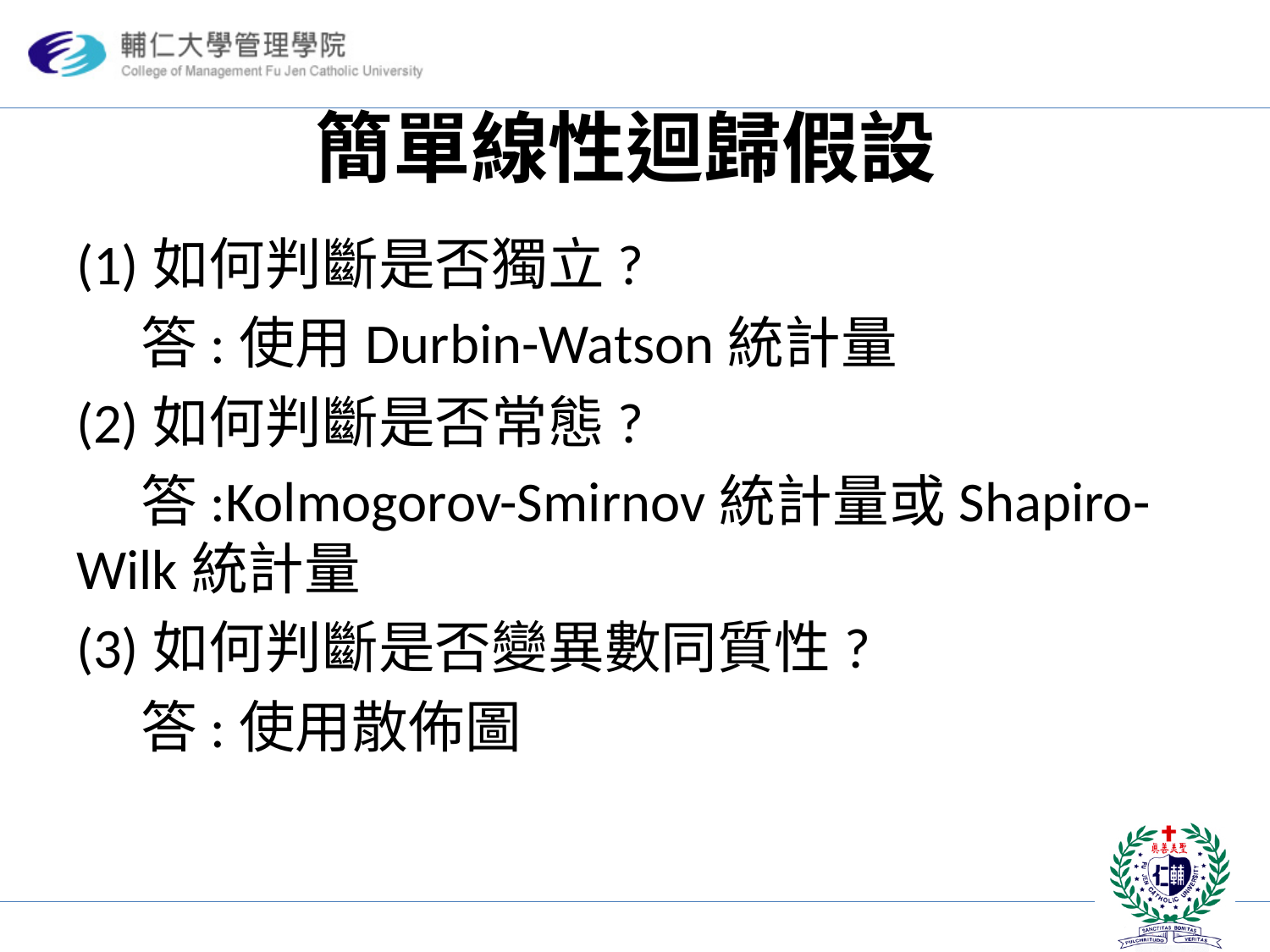

# 簡單線性迴歸假設
(1)如何判斷是否獨立?
    答:使用Durbin-Watson統計量
(2)如何判斷是否常態?
    答:Kolmogorov-Smirnov統計量或Shapiro-Wilk統計量
(3)如何判斷是否變異數同質性?
    答:使用散佈圖